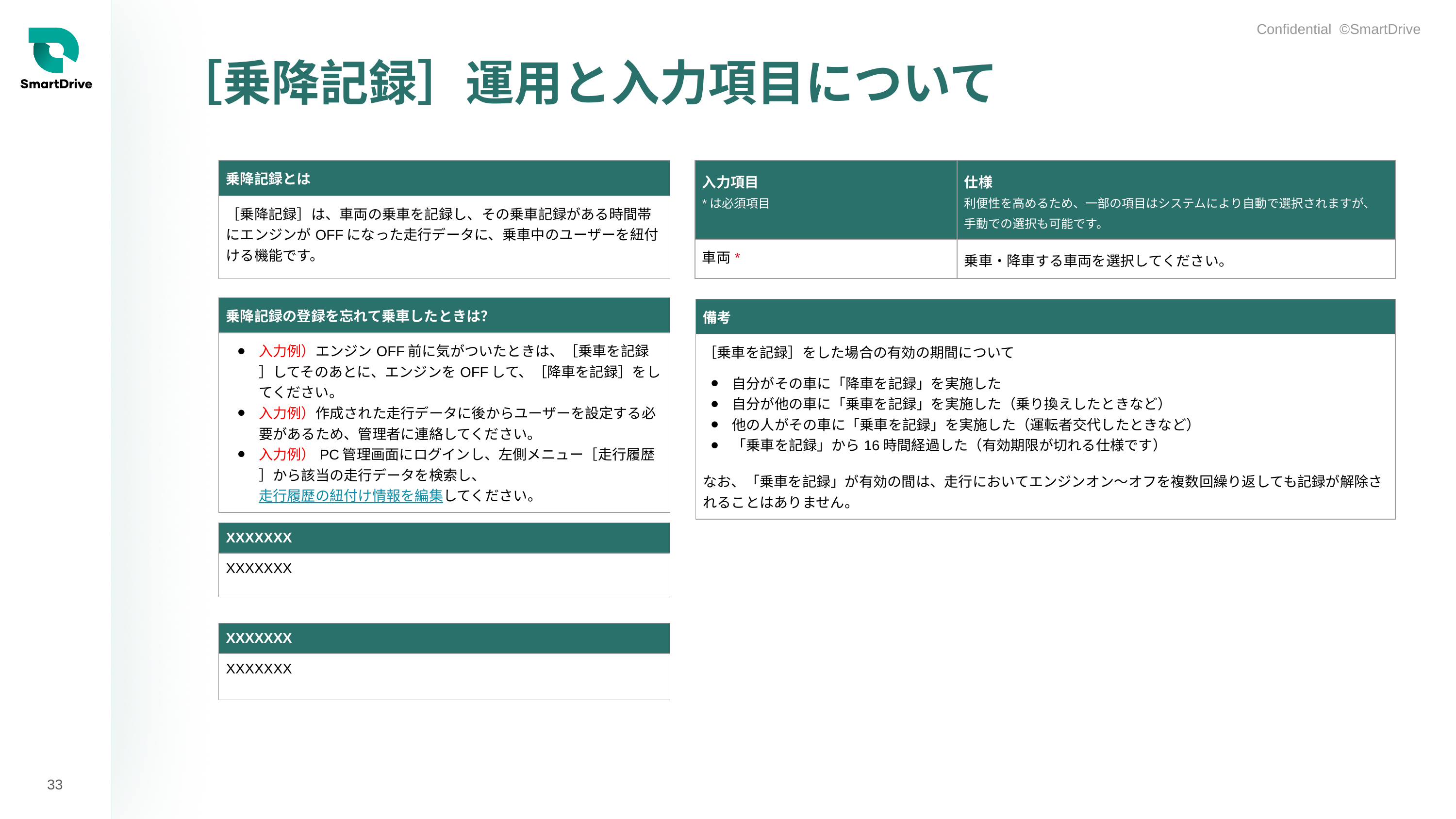

| 初期設定で スタート | おすすめ設定で クイックスタート |
| --- | --- |
| ◯ | ☓ |
# ［乗降記録］運用と入力項目について
| このページについて |
| --- |
| 入力例）／赤文字 など内容の編集は、貴社の運用に合わせてご対応ください。 |
| 乗降記録とは |
| --- |
| ［乗降記録］は、車両の乗車を記録し、その乗車記録がある時間帯にエンジンがOFFになった走行データに、乗車中のユーザーを紐付ける機能です。 |
| 入力項目 \*は必須項目 | 仕様 利便性を高めるため、一部の項目はシステムにより自動で選択されますが、手動での選択も可能です。 |
| --- | --- |
| 車両\* | 乗車・降車する車両を選択してください。 |
| 乗降記録の登録を忘れて乗車したときは？ |
| --- |
| 入力例）エンジンOFF前に気がついたときは、［乗車を記録］してそのあとに、エンジンをOFFして、［降車を記録］をしてください。 入力例）作成された走行データに後からユーザーを設定する必要があるため、管理者に連絡してください。 入力例）PC管理画面にログインし、左側メニュー［走行履歴］から該当の走行データを検索し、走行履歴の紐付け情報を編集してください。 |
| 備考 |  |
| --- | --- |
| ［乗車を記録］をした場合の有効の期間について 自分がその車に「降車を記録」を実施した 自分が他の車に「乗車を記録」を実施した（乗り換えしたときなど） 他の人がその車に「乗車を記録」を実施した（運転者交代したときなど） 「乗車を記録」から16時間経過した（有効期限が切れる仕様です） なお、「乗車を記録」が有効の間は、走行においてエンジンオン～オフを複数回繰り返しても記録が解除されることはありません。 |  |
| XXXXXXX |
| --- |
| XXXXXXX |
| XXXXXXX |
| --- |
| XXXXXXX |
33